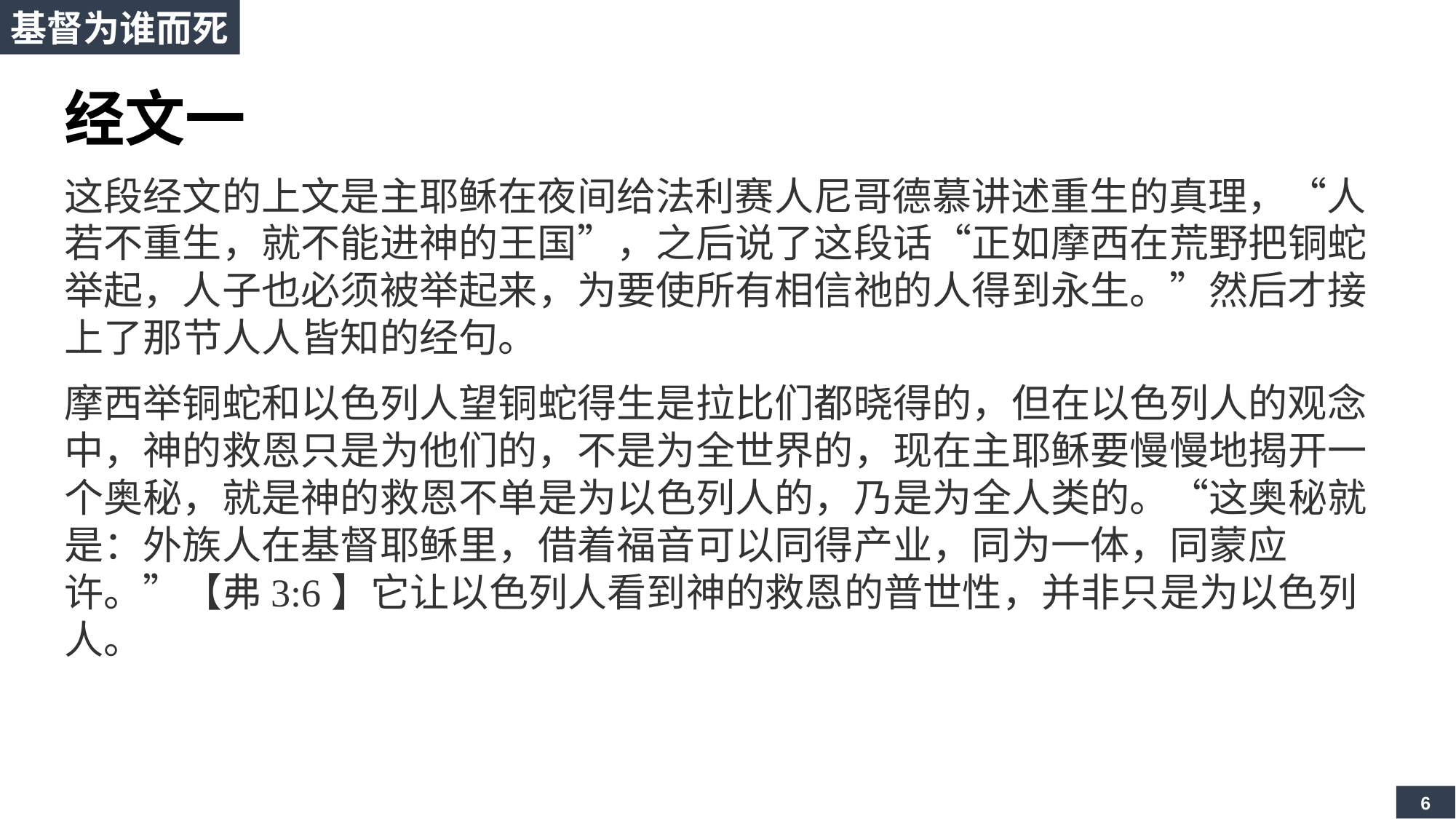

基督为谁而死
经文一
这段经文的上文是主耶稣在夜间给法利赛人尼哥德慕讲述重生的真理，“人若不重生，就不能进神的王国”，之后说了这段话“正如摩西在荒野把铜蛇举起，人子也必须被举起来，为要使所有相信祂的人得到永生。”然后才接上了那节人人皆知的经句。
摩西举铜蛇和以色列人望铜蛇得生是拉比们都晓得的，但在以色列人的观念中，神的救恩只是为他们的，不是为全世界的，现在主耶稣要慢慢地揭开一个奥秘，就是神的救恩不单是为以色列人的，乃是为全人类的。“这奥秘就是：外族人在基督耶稣里，借着福音可以同得产业，同为一体，同蒙应许。”【弗3:6】它让以色列人看到神的救恩的普世性，并非只是为以色列人。
6